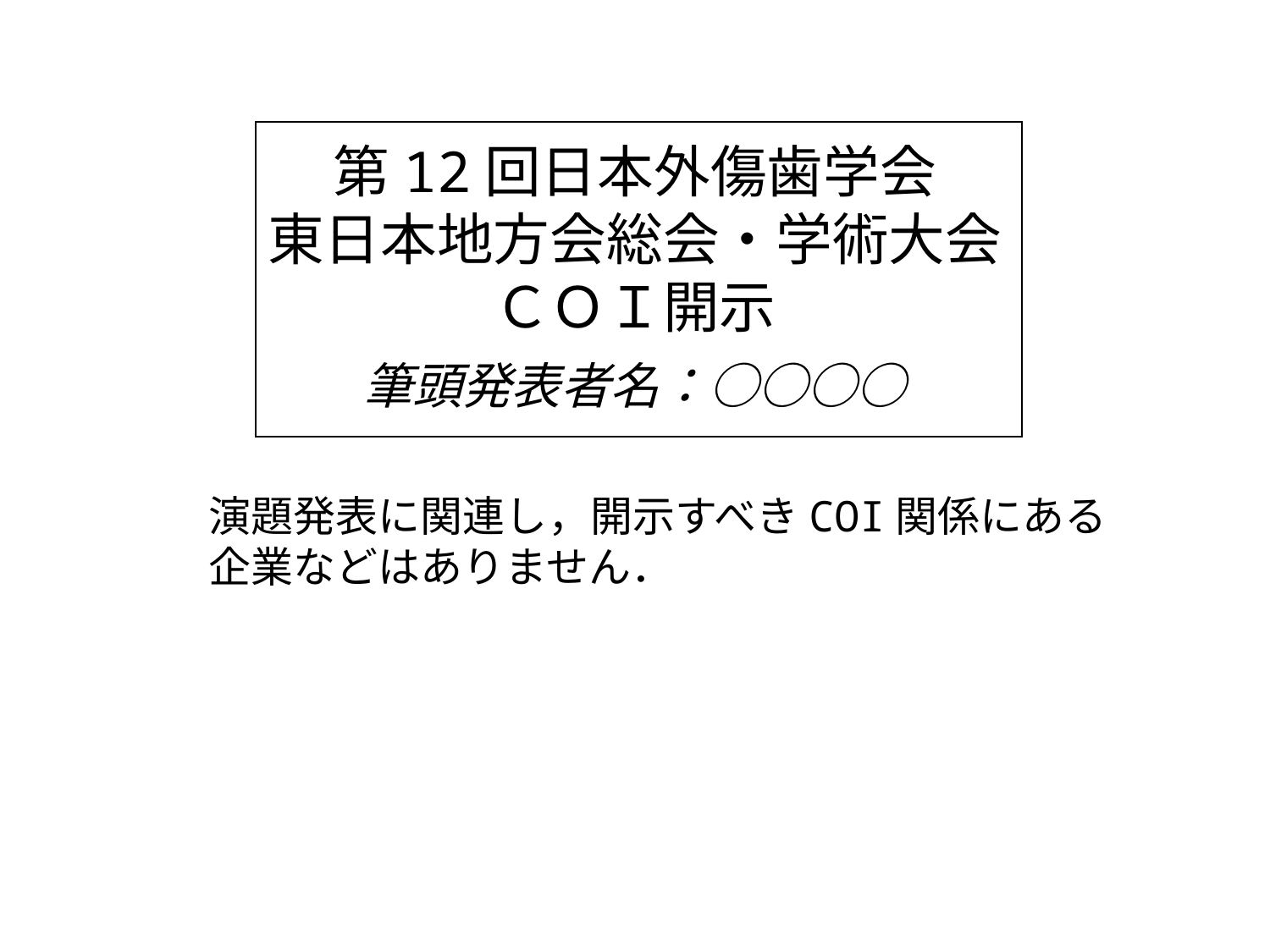

第12回日本外傷歯学会
東日本地方会総会・学術大会
ＣＯＩ開示
筆頭発表者名：○○○○
演題発表に関連し，開示すべきCOI関係にある
企業などはありません．